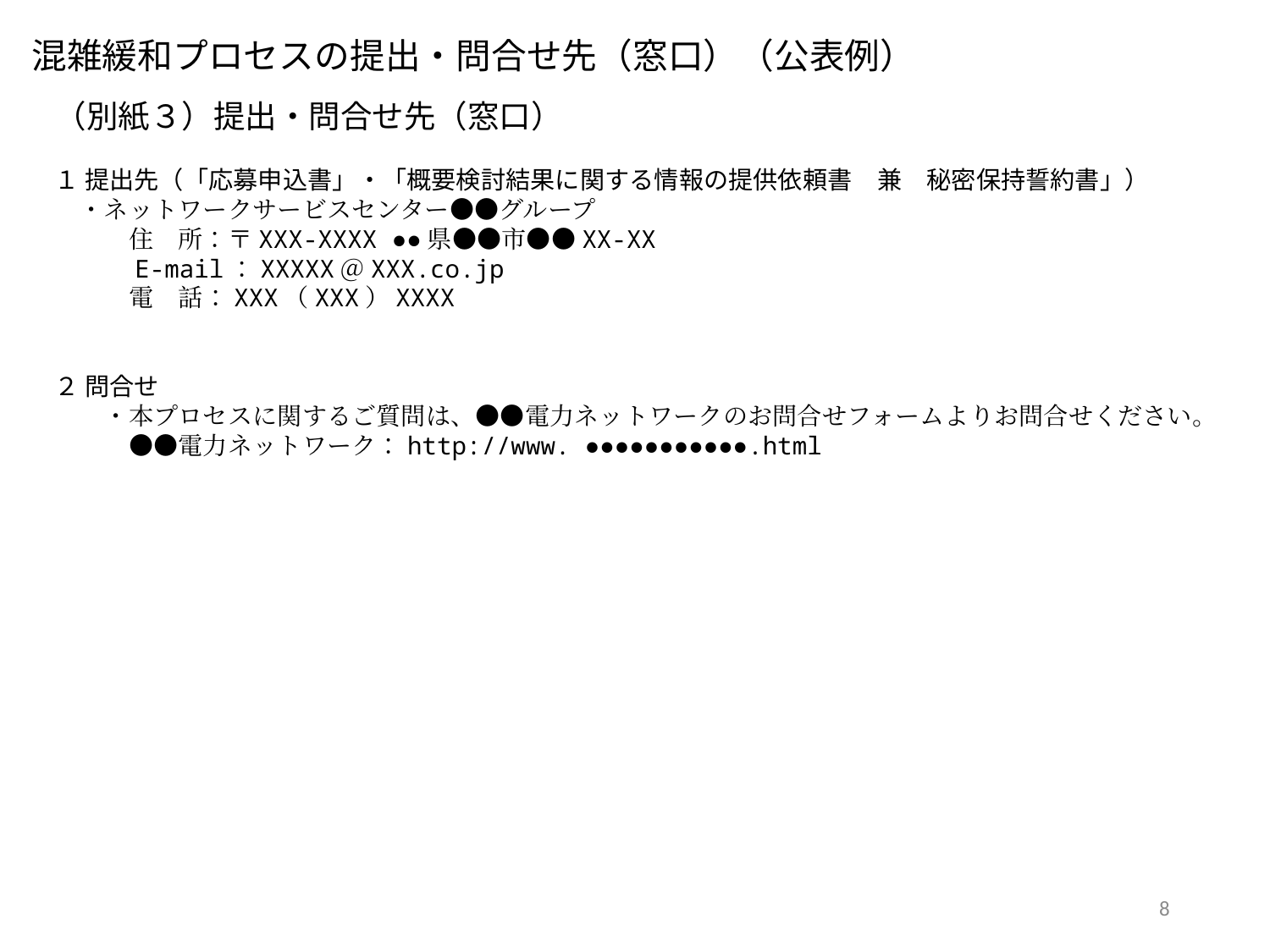

混雑緩和プロセスの提出・問合せ先（窓口）（公表例）
（別紙３）提出・問合せ先（窓口）

１ 提出先（「応募申込書」・「概要検討結果に関する情報の提供依頼書　兼　秘密保持誓約書」）
　・ネットワークサービスセンター●●グループ
　　　住　所：〒XXX-XXXX ●●県●●市●●XX-XX
　　　E-mail：XXXXX＠XXX.co.jp
　　　電　話：XXX（XXX）XXXX

２ 問合せ
　　・本プロセスに関するご質問は、●●電力ネットワークのお問合せフォームよりお問合せください。
　　　●●電力ネットワーク：http://www. ●●●●●●●●●●●.html
8